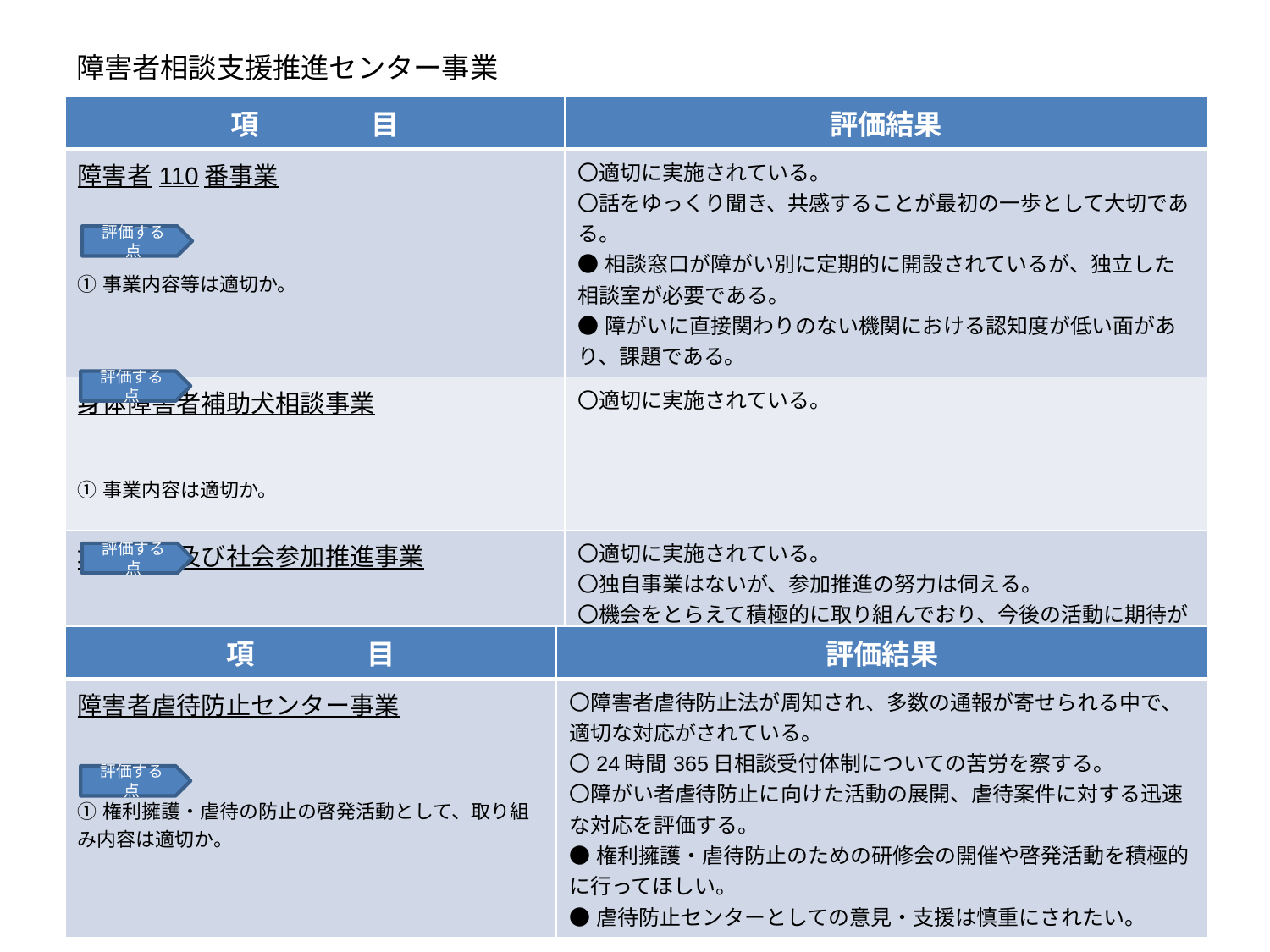

# 障害者相談支援推進センター事業
| 項　　　　目 | 評価結果 |
| --- | --- |
| 障害者110番事業 ①事業内容等は適切か。 | 〇適切に実施されている。 〇話をゆっくり聞き、共感することが最初の一歩として大切である。 ●相談窓口が障がい別に定期的に開設されているが、独立した相談室が必要である。 ●障がいに直接関わりのない機関における認知度が低い面があり、課題である。 |
| 身体障害者補助犬相談事業 ①事業内容は適切か。 | 〇適切に実施されている。 |
| 地域生活及び社会参加推進事業 ①事業内容は適切か。 | 〇適切に実施されている。 〇独自事業はないが、参加推進の努力は伺える。 〇機会をとらえて積極的に取り組んでおり、今後の活動に期待ができる。 ●市内障害福祉サービス事業所との連携もしてほしい。 |
評価する点
評価する点
評価する点
| 項　　　　目 | 評価結果 |
| --- | --- |
| 障害者虐待防止センター事業 ①権利擁護・虐待の防止の啓発活動として、取り組み内容は適切か。 | 〇障害者虐待防止法が周知され、多数の通報が寄せられる中で、適切な対応がされている。 〇24時間365日相談受付体制についての苦労を察する。 〇障がい者虐待防止に向けた活動の展開、虐待案件に対する迅速な対応を評価する。 ●権利擁護・虐待防止のための研修会の開催や啓発活動を積極的に行ってほしい。 ●虐待防止センターとしての意見・支援は慎重にされたい。 |
評価する点
12